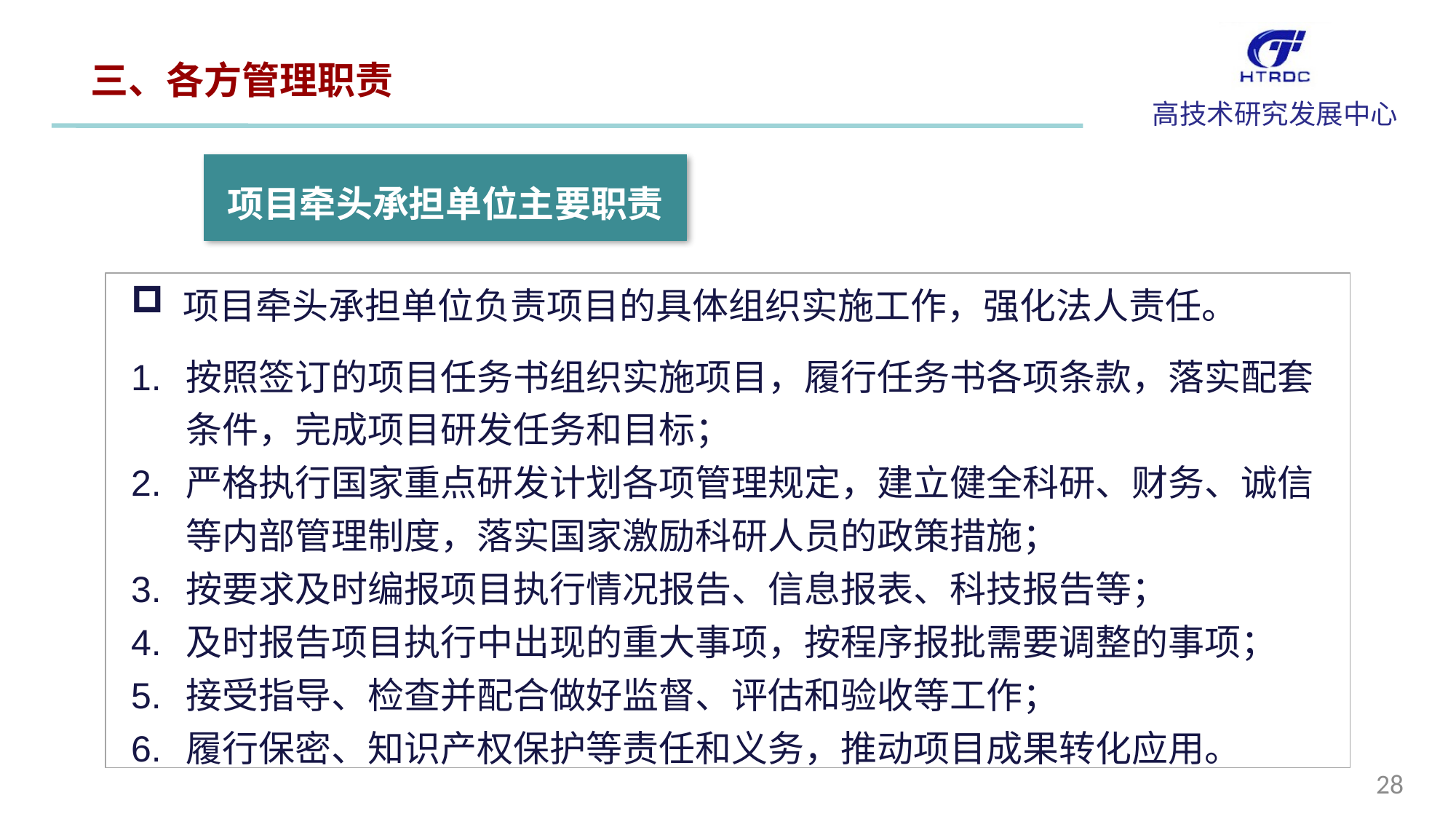

三、各方管理职责
项目牵头承担单位主要职责
项目牵头承担单位负责项目的具体组织实施工作，强化法人责任。
按照签订的项目任务书组织实施项目，履行任务书各项条款，落实配套条件，完成项目研发任务和目标；
严格执行国家重点研发计划各项管理规定，建立健全科研、财务、诚信等内部管理制度，落实国家激励科研人员的政策措施；
按要求及时编报项目执行情况报告、信息报表、科技报告等；
及时报告项目执行中出现的重大事项，按程序报批需要调整的事项；
接受指导、检查并配合做好监督、评估和验收等工作；
履行保密、知识产权保护等责任和义务，推动项目成果转化应用。